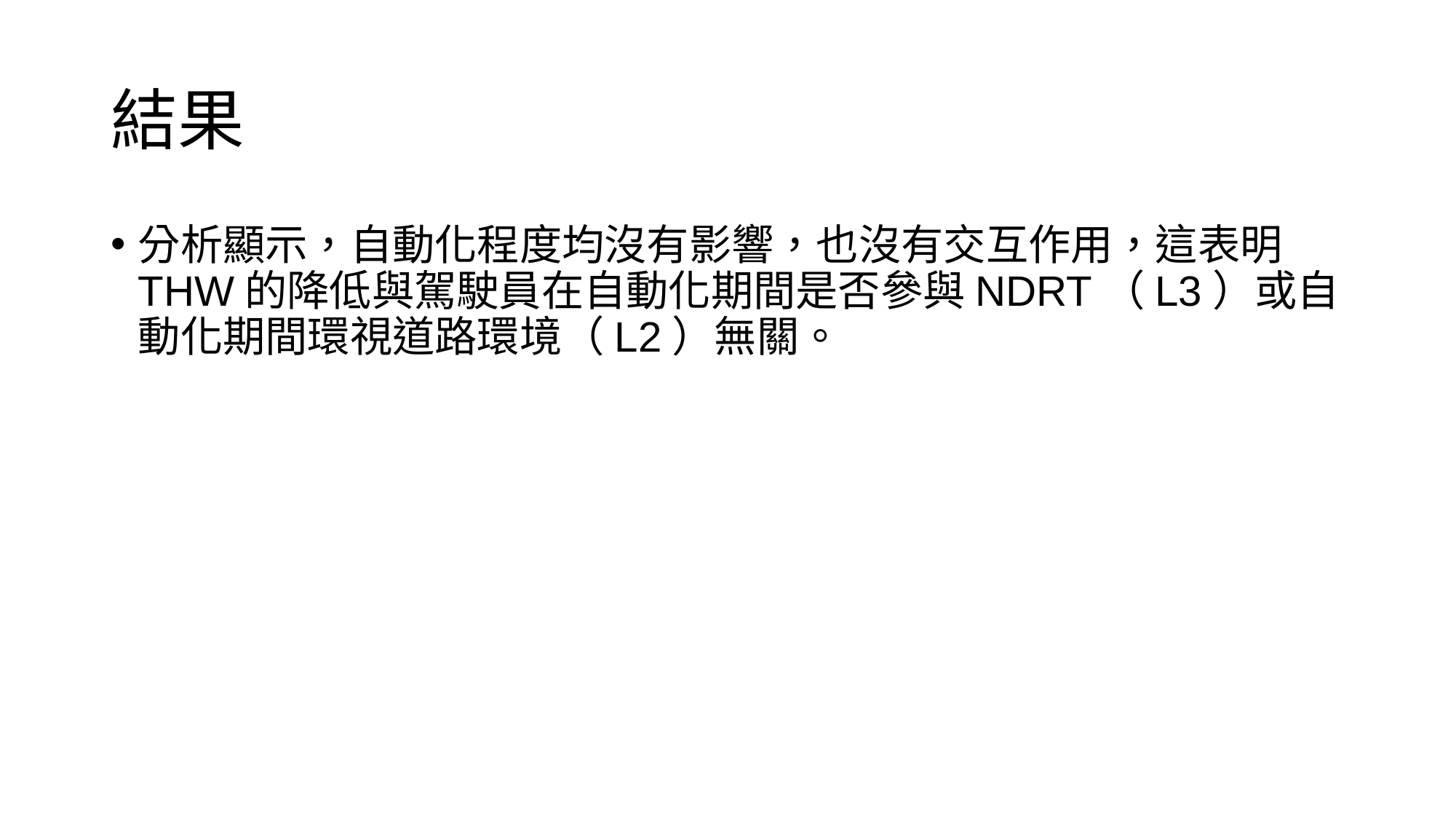

# 結果
分析顯示，自動化程度均沒有影響，也沒有交互作用，這表明THW的降低與駕駛員在自動化期間是否參與NDRT（L3）或自動化期間環視道路環境（L2）無關。